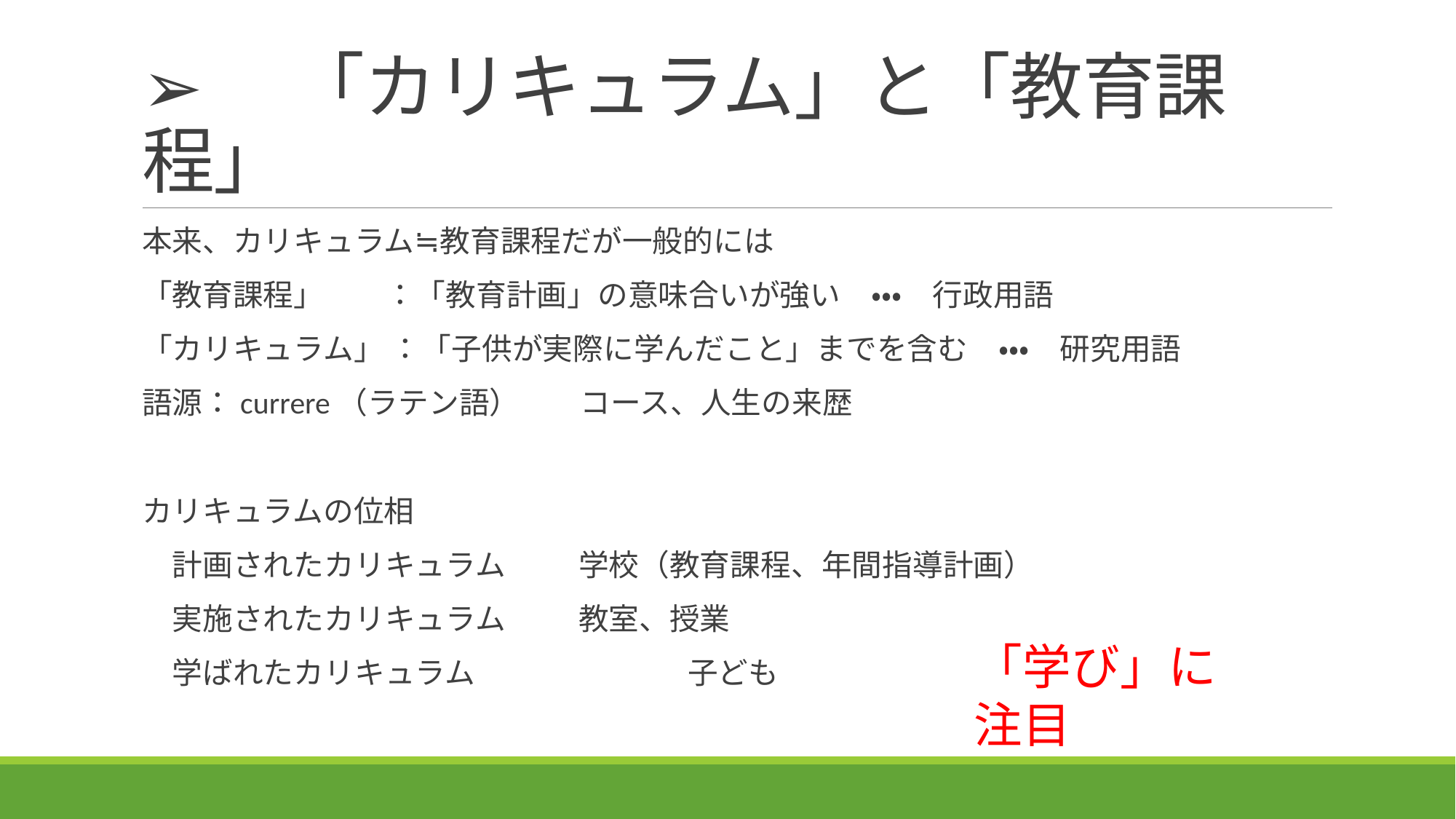

# ➢　「カリキュラム」と「教育課程」
本来、カリキュラム≒教育課程だが一般的には
「教育課程」　　：「教育計画」の意味合いが強い　・・・　行政用語
「カリキュラム」 ：「子供が実際に学んだこと」までを含む　・・・　研究用語
語源：currere（ラテン語）　　コース、人生の来歴

カリキュラムの位相
　計画されたカリキュラム	学校（教育課程、年間指導計画）
　実施されたカリキュラム	教室、授業
　学ばれたカリキュラム		子ども

「学び」に注目